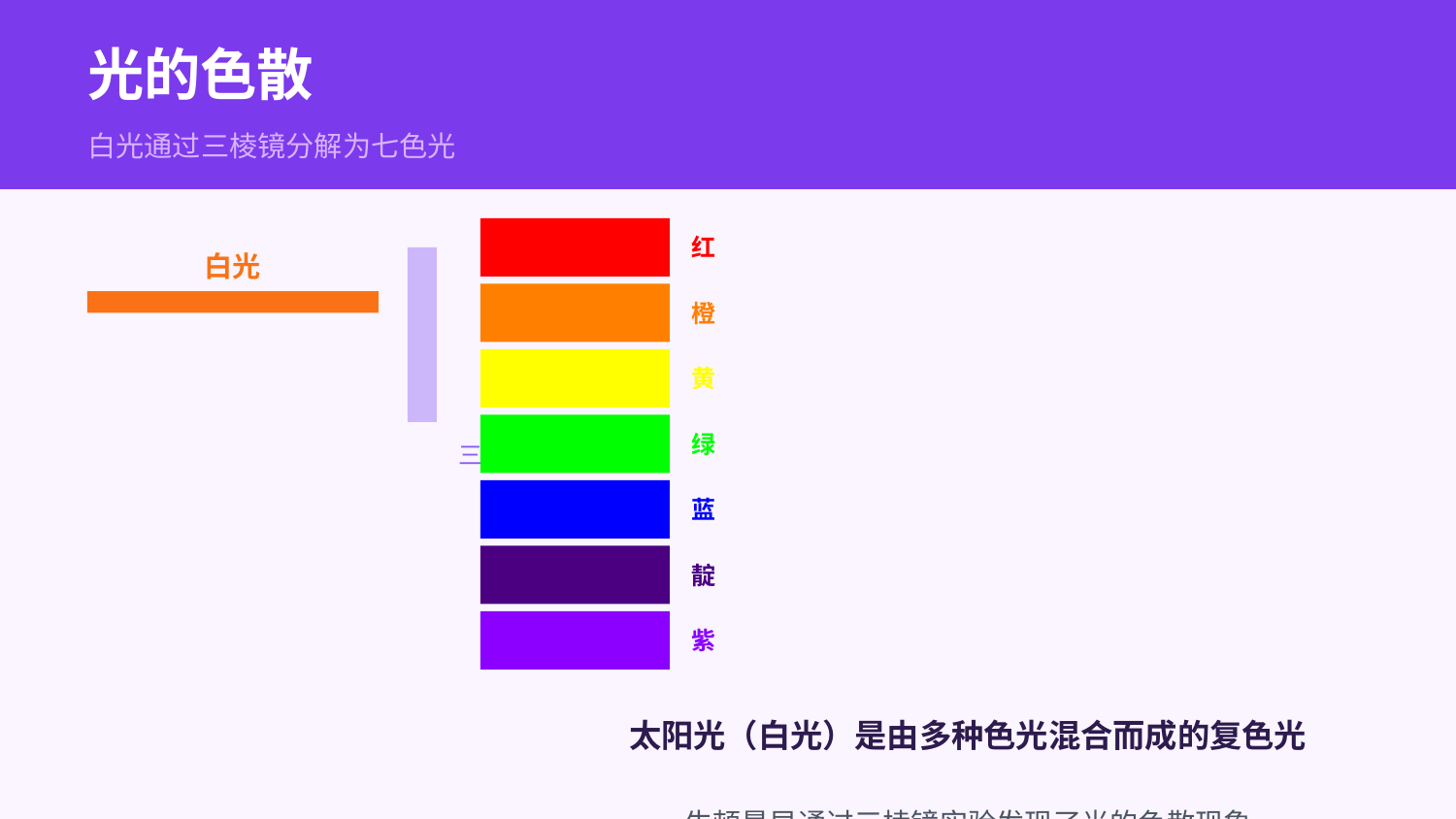

光的色散
白光通过三棱镜分解为七色光

红
白光

橙

黄

绿
三棱镜

蓝

靛

紫
太阳光（白光）是由多种色光混合而成的复色光
牛顿最早通过三棱镜实验发现了光的色散现象
苏科版物理 · 八年级上册
3